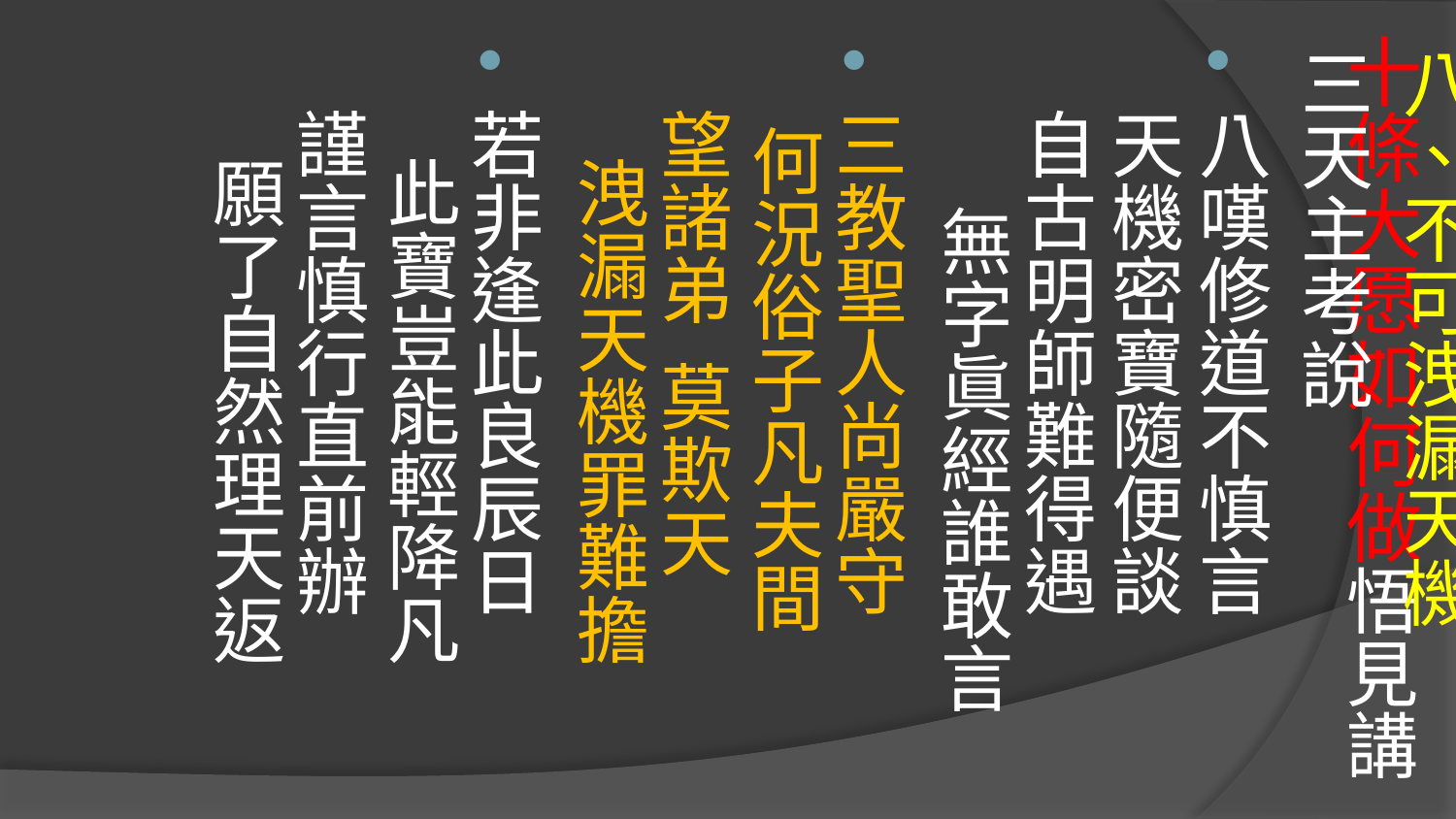

# 十條大愿如何做悟見講
八、不可洩漏天機
三天主考說
八嘆修道不慎言          天機密寶隨便談 
自古明師難得遇                 無字眞經誰敢言
三教聖人尚嚴守            何況俗子凡夫間 
望諸弟  莫欺天                洩漏天機罪難擔
若非逢此良辰日              此寶豈能輕降凡 
謹言慎行直前辦              願了自然理天返